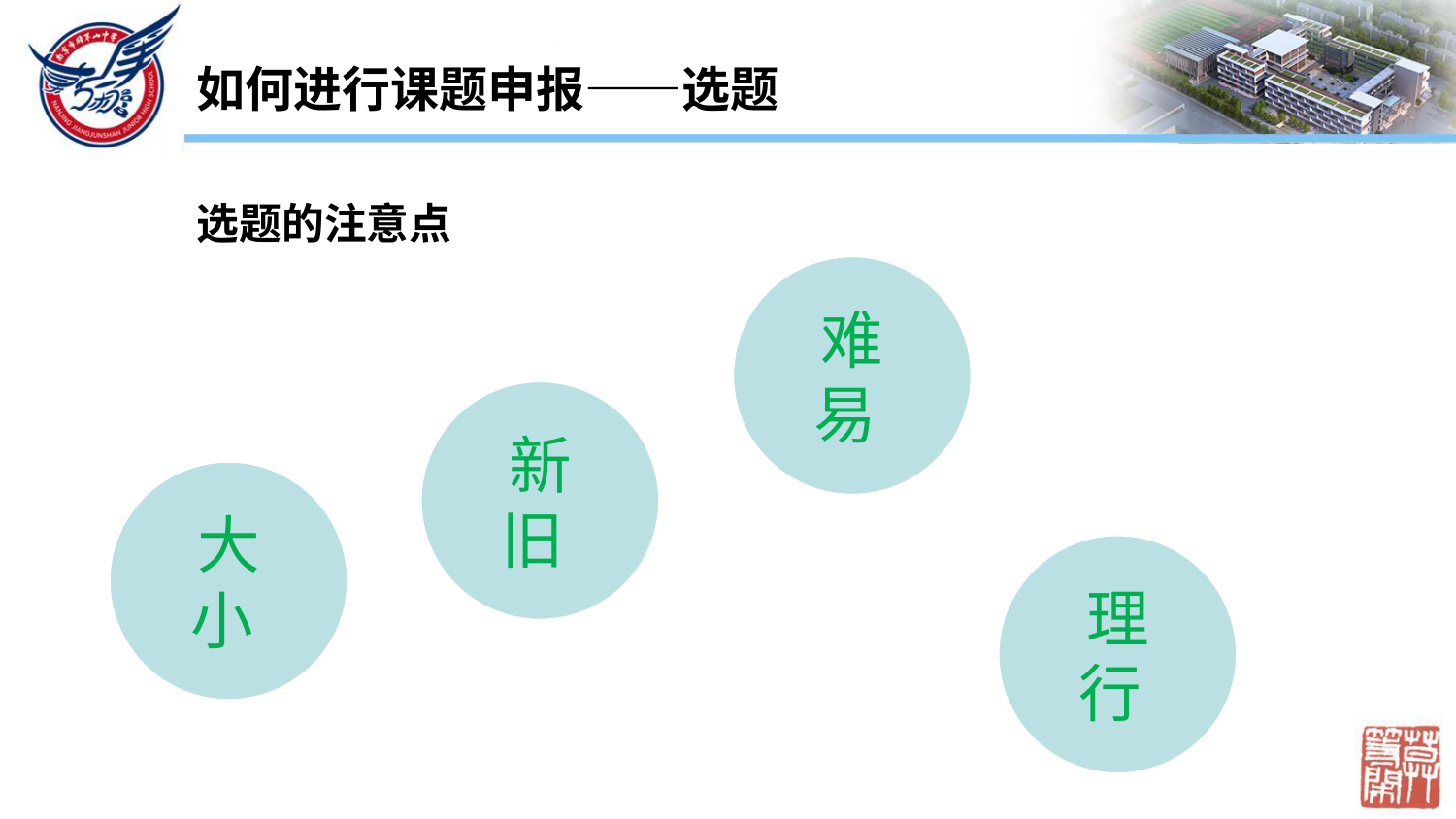

如何进行课题申报——选题
选题的注意点

难
易

新
旧

大
小

理
行